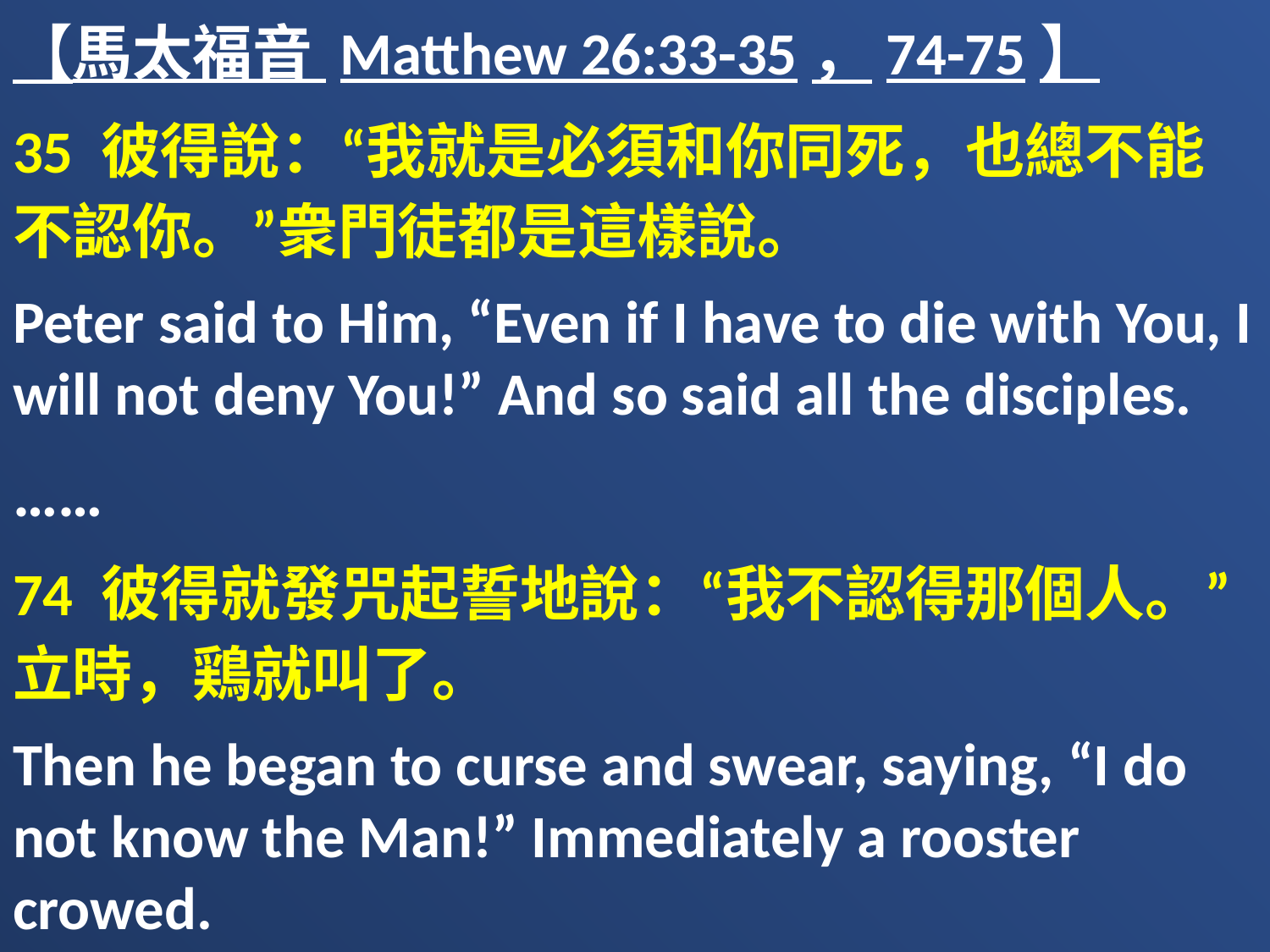

【馬太福音 Matthew 26:33-35，74-75】
35 彼得說：“我就是必須和你同死，也總不能不認你。”衆門徒都是這樣說。
Peter said to Him, “Even if I have to die with You, I will not deny You!” And so said all the disciples.
……
74 彼得就發咒起誓地說：“我不認得那個人。”立時，鶏就叫了。
Then he began to curse and swear, saying, “I do not know the Man!” Immediately a rooster crowed.